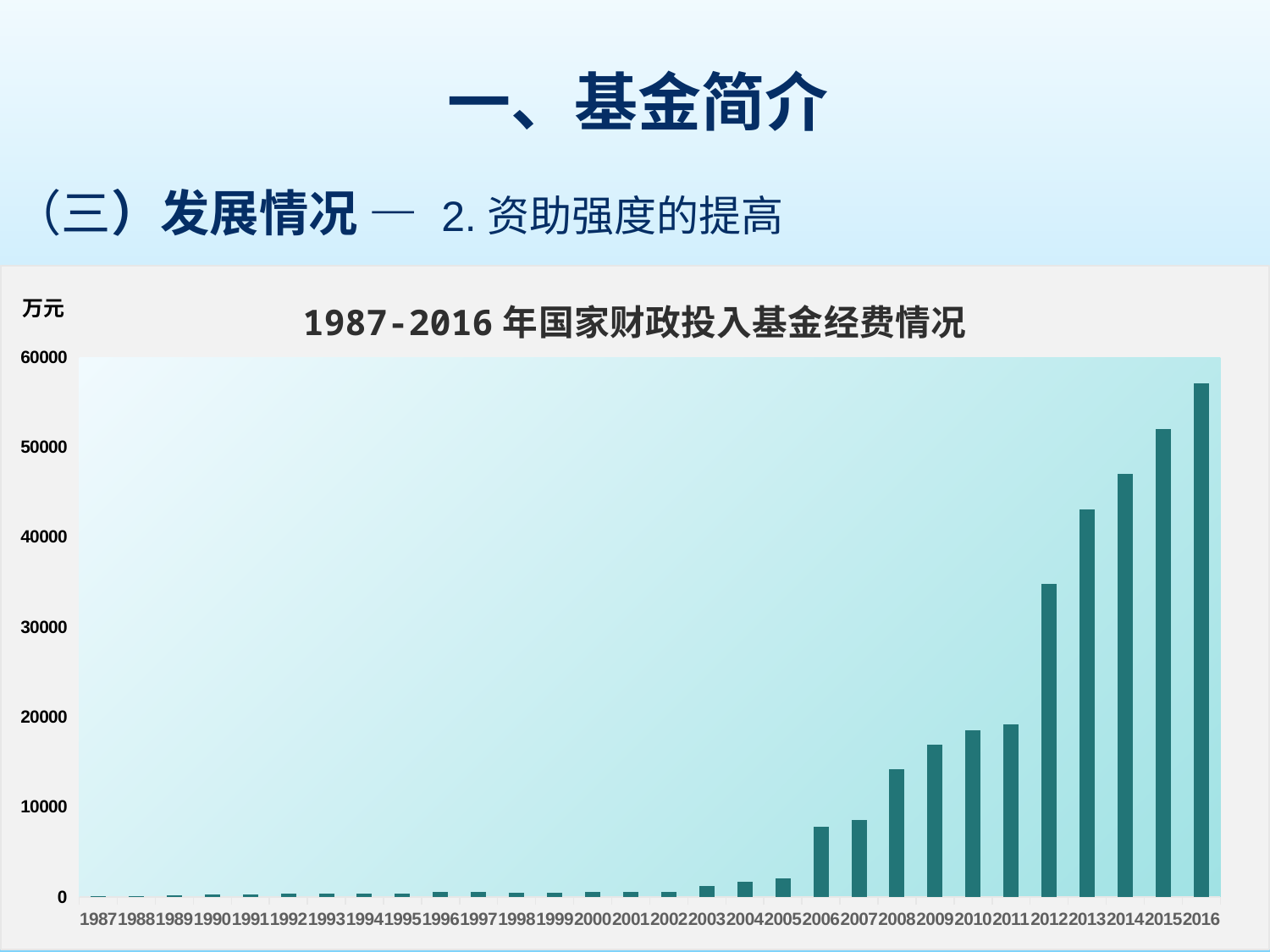

（三）发展情况 — 2.资助强度的提高

### Chart: 1987-2016年国家财政投入基金经费情况

| Category | 总额 |
|---|---|
| 1987 | 85.405 |
| 1988 | 141.395 |
| 1989 | 243.335 |
| 1990 | 257.71 |
| 1991 | 312.225 |
| 1992 | 342.702 |
| 1993 | 382.92 |
| 1994 | 392.71 |
| 1995 | 397.09 |
| 1996 | 529.53 |
| 1997 | 556.0 |
| 1998 | 499.0 |
| 1999 | 503.0 |
| 2000 | 527.0 |
| 2001 | 538.0 |
| 2002 | 566.0 |
| 2003 | 1208.0 |
| 2004 | 1678.0 |
| 2005 | 2062.0 |
| 2006 | 7788.0 |
| 2007 | 8580.0 |
| 2008 | 14240.0 |
| 2009 | 16933.0 |
| 2010 | 18582.0 |
| 2011 | 19202.0 |
| 2012 | 34821.0 |
| 2013 | 43055.0 |
| 2014 | 47060.0 |
| 2015 | 52044.0 |
| 2016 | 57049.0 |
万元